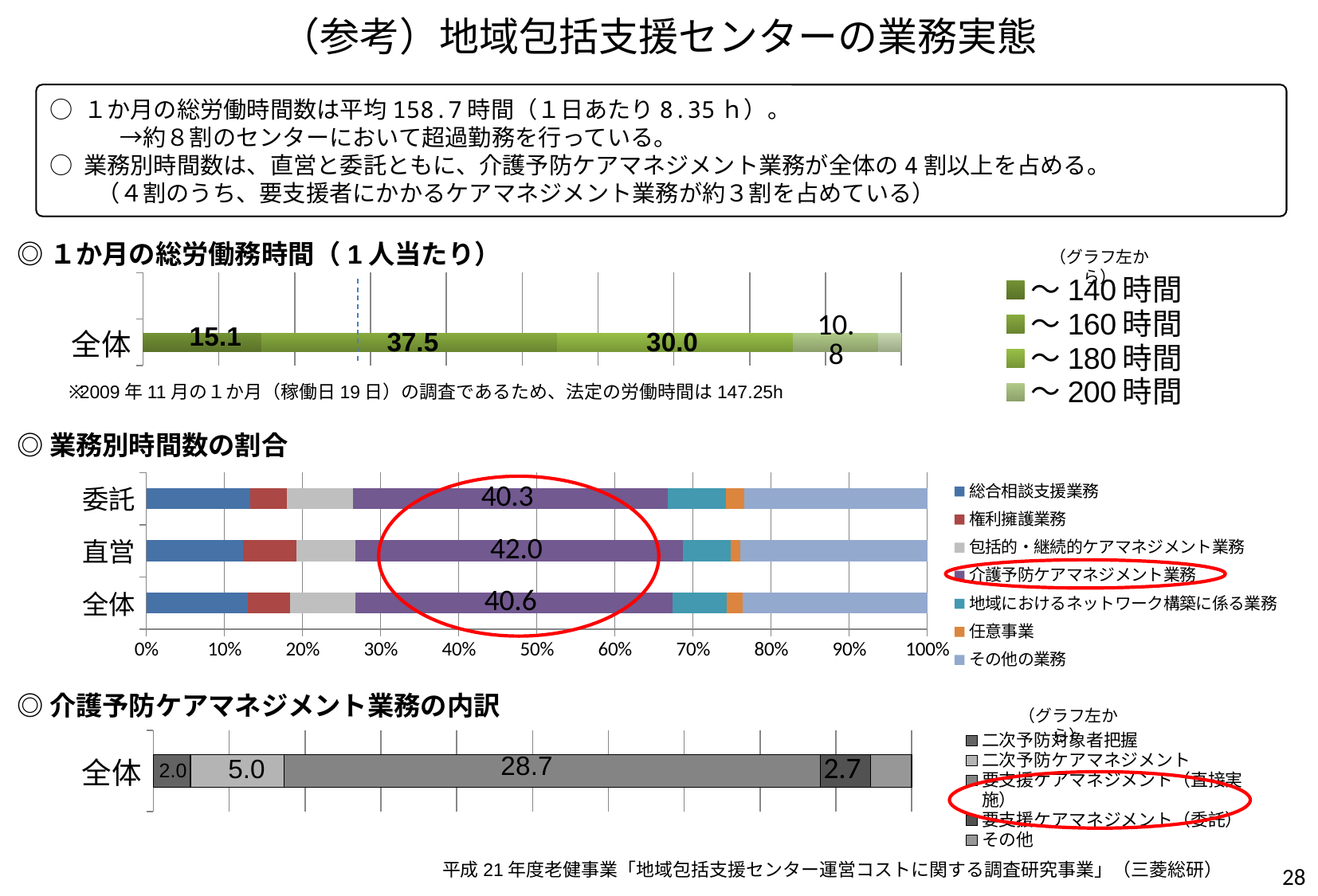

# （参考）地域包括支援センターの業務実態
○ １か月の総労働時間数は平均158.7時間（１日あたり8.35ｈ）。
　　　→約８割のセンターにおいて超過勤務を行っている。
○ 業務別時間数は、直営と委託ともに、介護予防ケアマネジメント業務が全体の4割以上を占める。
　　（４割のうち、要支援者にかかるケアマネジメント業務が約３割を占めている）
◎１か月の総労働務時間（1人当たり）
（グラフ左から）

### Chart

| Category | ～140時間 | ～160時間 | ～180時間 | ～200時間 | それ以上 |
|---|---|---|---|---|---|
| 全体 | 15.1 | 37.5 | 30.0 | 10.8 | 2.9 |
37.5
30.0
※2009年11月の１か月（稼働日19日）の調査であるため、法定の労働時間は147.25h
◎業務別時間数の割合

### Chart

| Category | 総合相談支援業務 | 権利擁護業務 | 包括的・継続的ケアマネジメント業務 | 介護予防ケアマネジメント業務 | 地域におけるネットワーク構築に係る業務 | 任意事業 | その他の業務 |
|---|---|---|---|---|---|---|---|
| 全体 | 13.0 | 5.4 | 8.3 | 40.6 | 7.0 | 2.0 | 23.6 |
| 直営 | 12.4 | 6.8 | 7.6 | 42.0 | 6.1 | 1.2 | 24.0 |
| 委託 | 13.3 | 4.7 | 8.5 | 40.300000000000004 | 7.5 | 2.3 | 23.5 |

◎介護予防ケアマネジメント業務の内訳
（グラフ左から）

### Chart

| Category | 二次予防対象者把握 | 二次予防ケアマネジメント | 要支援ケアマネジメント（直接実施） | 要支援ケアマネジメント（委託） | その他 |
|---|---|---|---|---|---|
| 全体 | 2.0 | 5.0 | 28.7 | 2.7 | 2.2 |
5.0
2.0

28
平成21年度老健事業「地域包括支援センター運営コストに関する調査研究事業」（三菱総研）